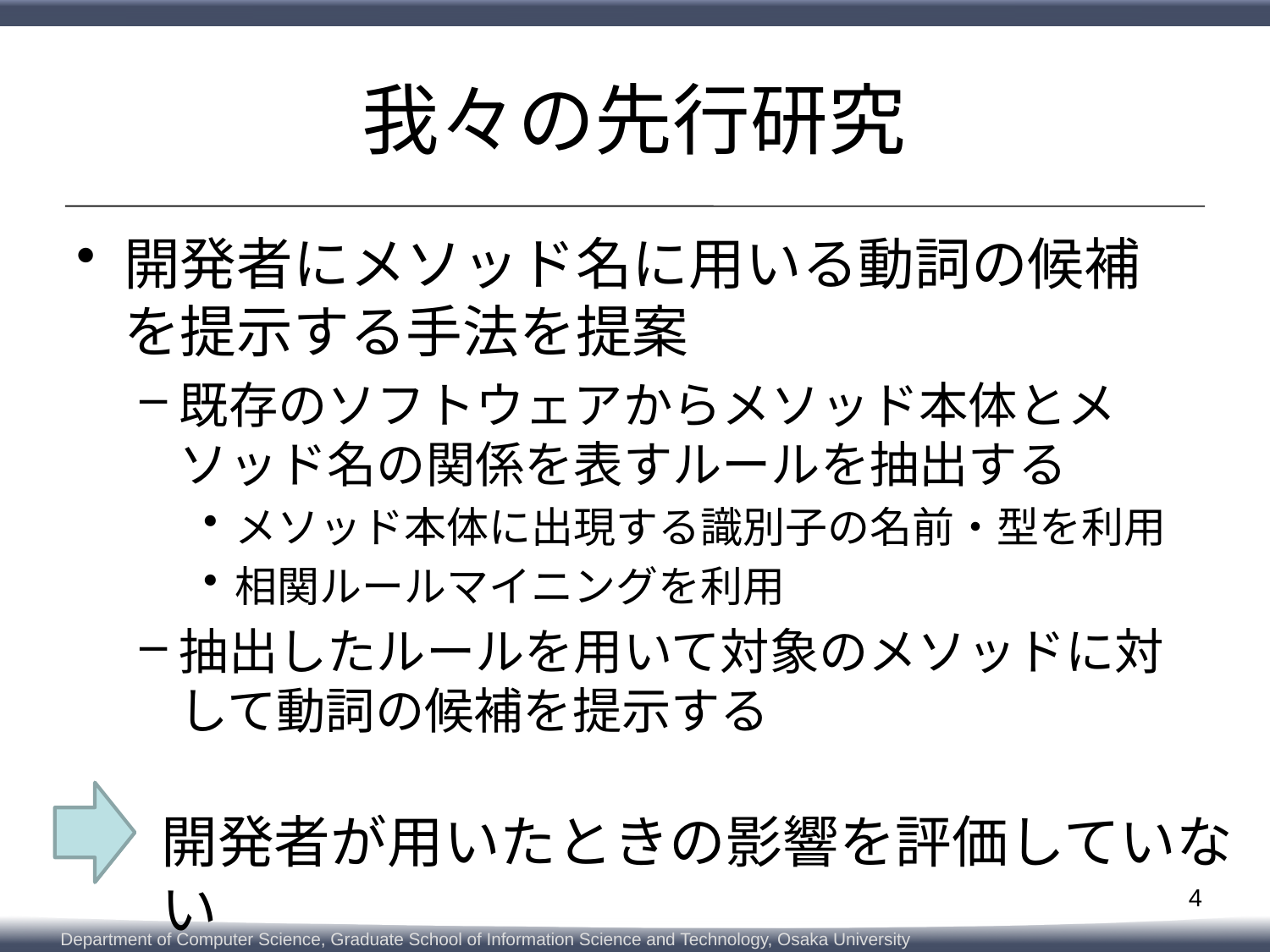

# 我々の先行研究
開発者にメソッド名に用いる動詞の候補を提示する手法を提案
既存のソフトウェアからメソッド本体とメソッド名の関係を表すルールを抽出する
メソッド本体に出現する識別子の名前・型を利用
相関ルールマイニングを利用
抽出したルールを用いて対象のメソッドに対して動詞の候補を提示する

開発者が用いたときの影響を評価していない
4